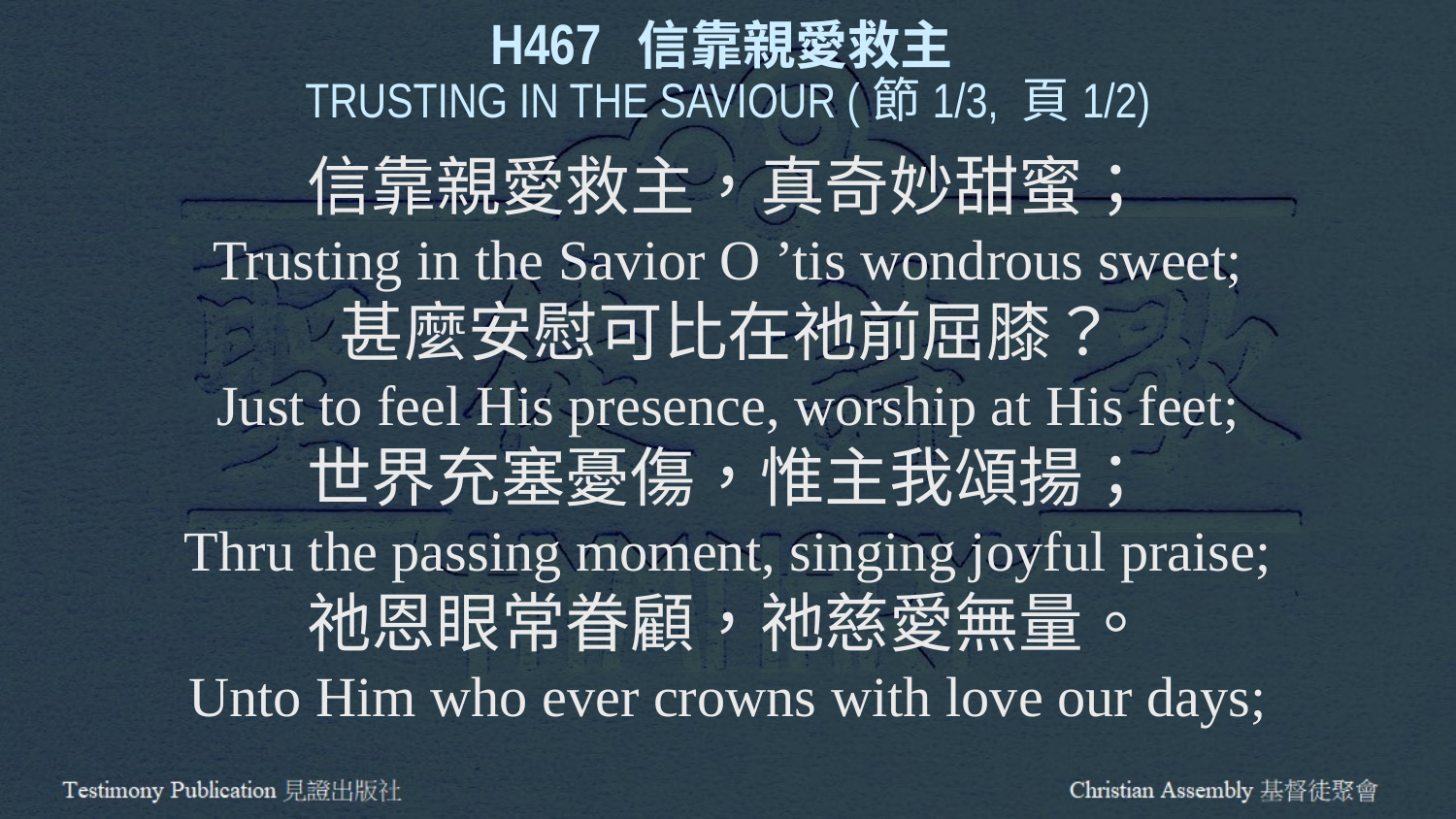

H467  信靠親愛救主
TRUSTING IN THE SAVIOUR (節1/3, 頁1/2)
信靠親愛救主，真奇妙甜蜜；
Trusting in the Savior O ’tis wondrous sweet;
甚麼安慰可比在祂前屈膝？
Just to feel His presence, worship at His feet;
世界充塞憂傷，惟主我頌揚；
Thru the passing moment, singing joyful praise;
祂恩眼常眷顧，祂慈愛無量。
Unto Him who ever crowns with love our days;